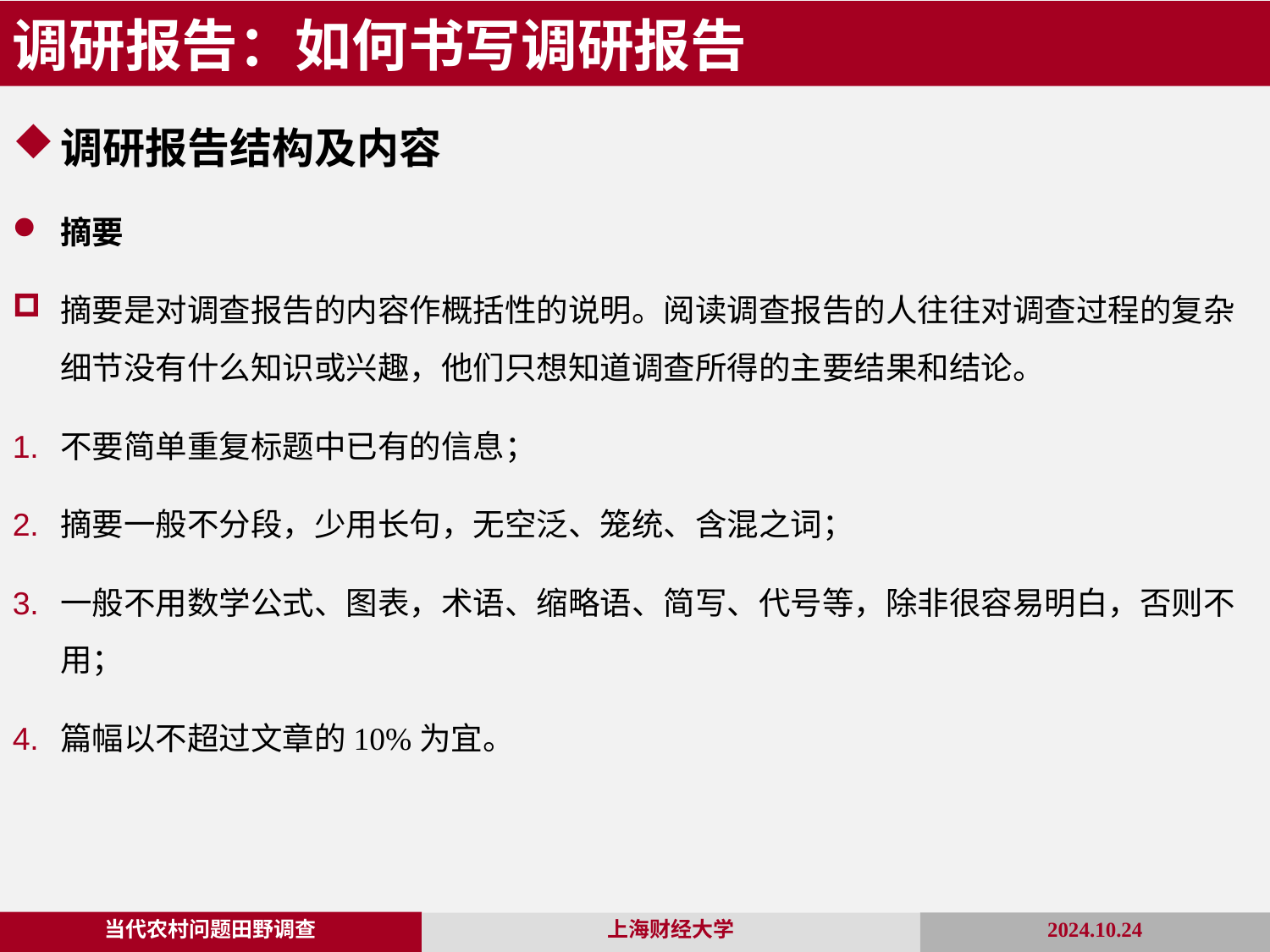

调研报告：如何书写调研报告
调研报告结构及内容
摘要
摘要是对调查报告的内容作概括性的说明。阅读调查报告的人往往对调查过程的复杂细节没有什么知识或兴趣，他们只想知道调查所得的主要结果和结论。
不要简单重复标题中已有的信息；
摘要一般不分段，少用长句，无空泛、笼统、含混之词；
一般不用数学公式、图表，术语、缩略语、简写、代号等，除非很容易明白，否则不用；
篇幅以不超过文章的10%为宜。
当代农村问题田野调查
2024.10.24
上海财经大学